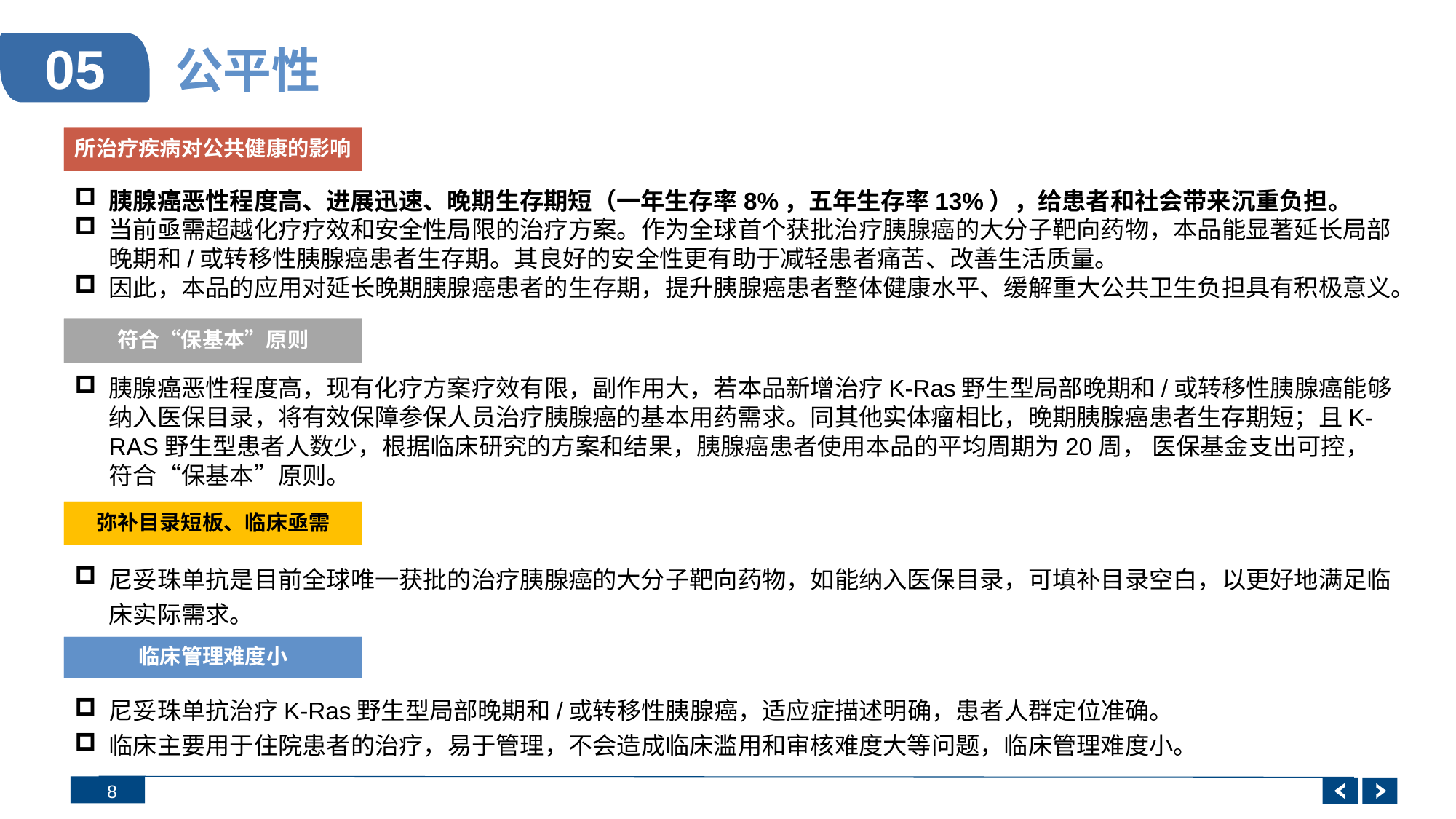

# 公平性
05

所治疗疾病对公共健康的影响
胰腺癌恶性程度高、进展迅速、晚期生存期短（一年生存率8%，五年生存率13%），给患者和社会带来沉重负担。
当前亟需超越化疗疗效和安全性局限的治疗方案。作为全球首个获批治疗胰腺癌的大分子靶向药物，本品能显著延长局部晚期和/或转移性胰腺癌患者生存期。其良好的安全性更有助于减轻患者痛苦、改善生活质量。
因此，本品的应用对延长晚期胰腺癌患者的生存期，提升胰腺癌患者整体健康水平、缓解重大公共卫生负担具有积极意义。

符合“保基本”原则
胰腺癌恶性程度高，现有化疗方案疗效有限，副作用大，若本品新增治疗K-Ras野生型局部晚期和/或转移性胰腺癌能够纳入医保目录，将有效保障参保人员治疗胰腺癌的基本用药需求。同其他实体瘤相比，晚期胰腺癌患者生存期短；且K-RAS野生型患者人数少，根据临床研究的方案和结果，胰腺癌患者使用本品的平均周期为20周， 医保基金支出可控， 符合“保基本”原则。

弥补目录短板、临床亟需
尼妥珠单抗是目前全球唯一获批的治疗胰腺癌的大分子靶向药物，如能纳入医保目录，可填补目录空白，以更好地满足临床实际需求。

临床管理难度小
尼妥珠单抗治疗K-Ras野生型局部晚期和/或转移性胰腺癌，适应症描述明确，患者人群定位准确。
临床主要用于住院患者的治疗，易于管理，不会造成临床滥用和审核难度大等问题，临床管理难度小。